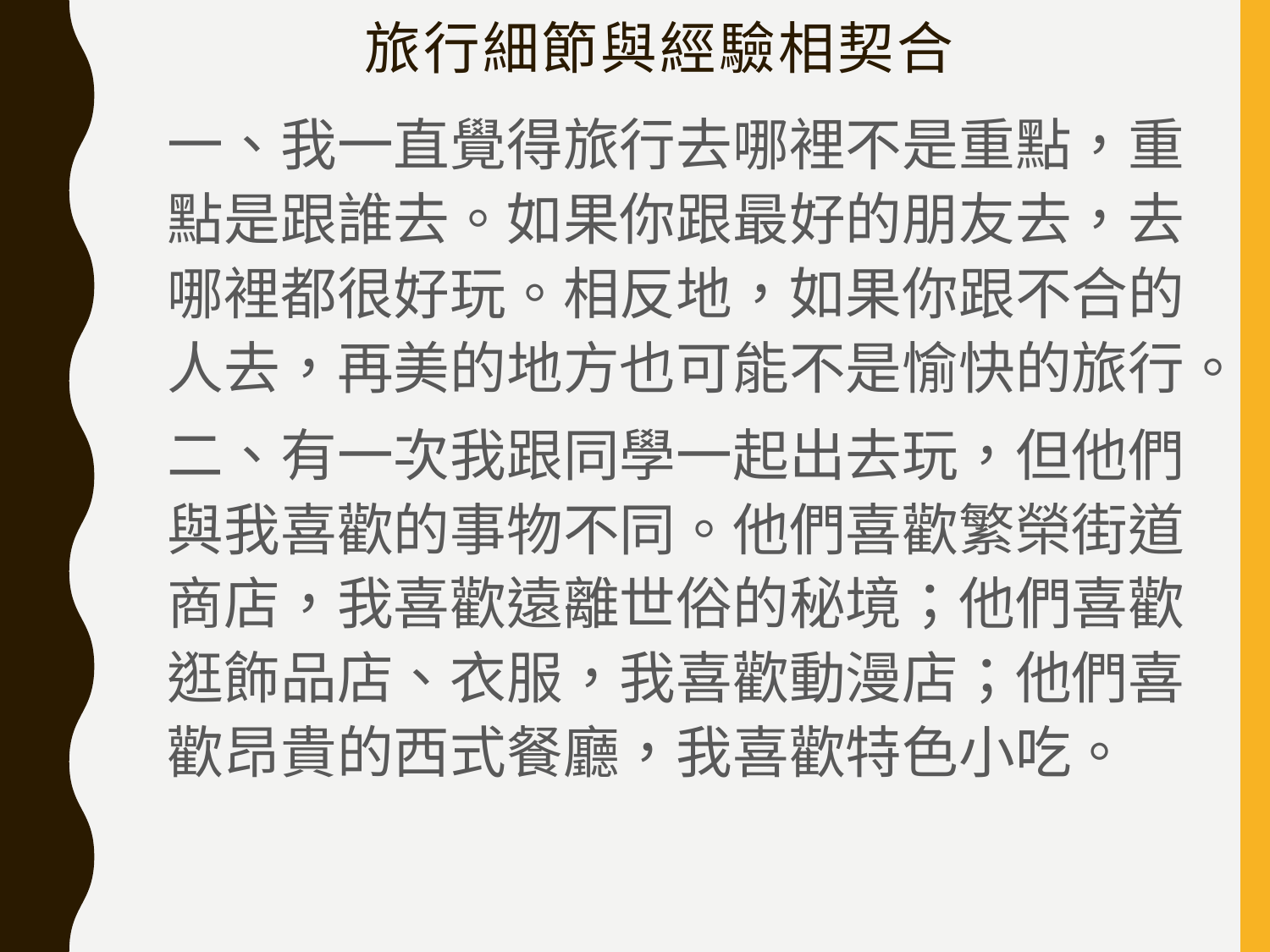

# 旅行細節與經驗相契合
一、我一直覺得旅行去哪裡不是重點，重點是跟誰去。如果你跟最好的朋友去，去哪裡都很好玩。相反地，如果你跟不合的人去，再美的地方也可能不是愉快的旅行。
二、有一次我跟同學一起出去玩，但他們與我喜歡的事物不同。他們喜歡繁榮街道商店，我喜歡遠離世俗的秘境；他們喜歡逛飾品店、衣服，我喜歡動漫店；他們喜歡昂貴的西式餐廳，我喜歡特色小吃。